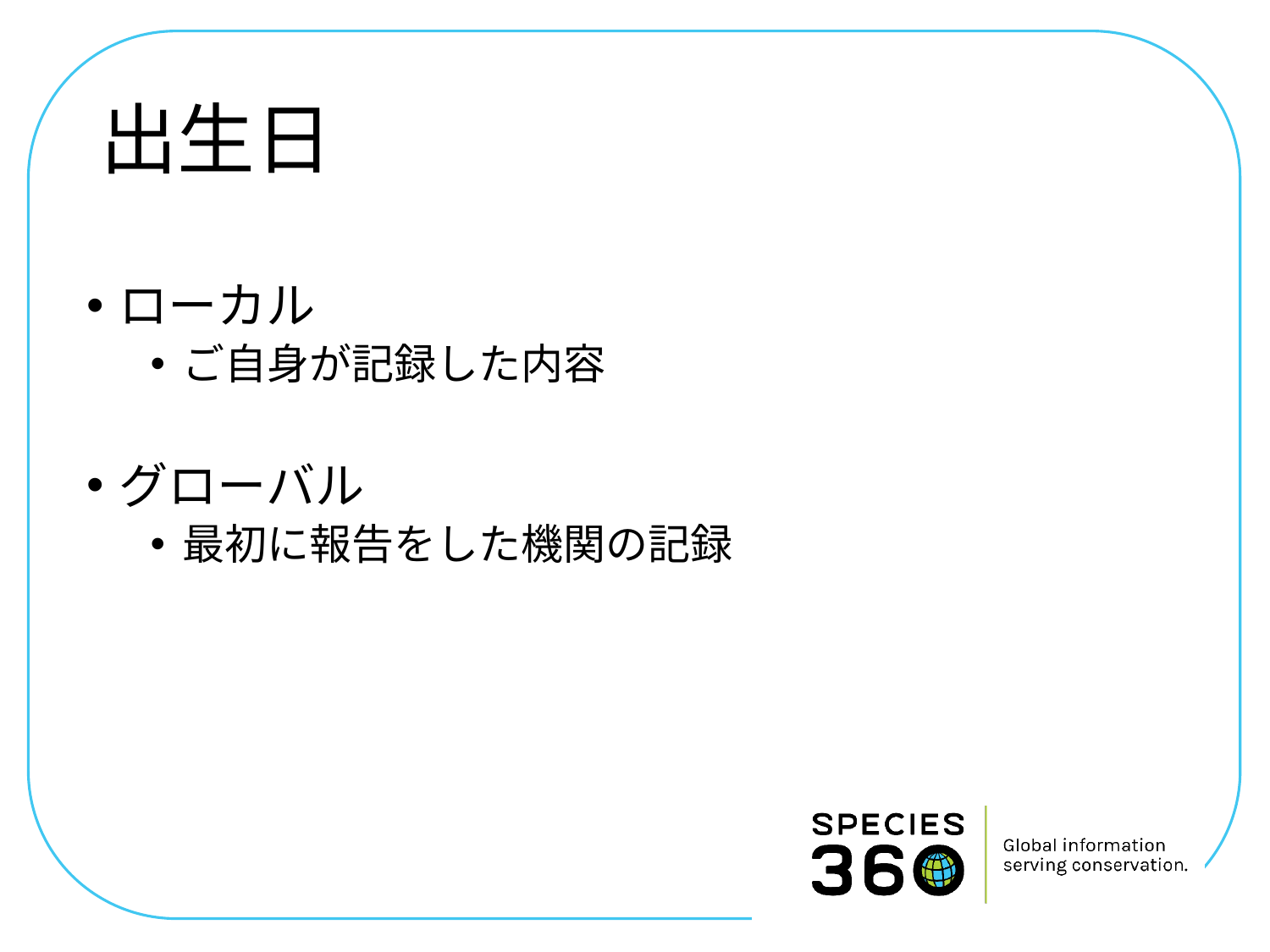

# 出生日

ローカル
ご自身が記録した内容

グローバル
最初に報告をした機関の記録